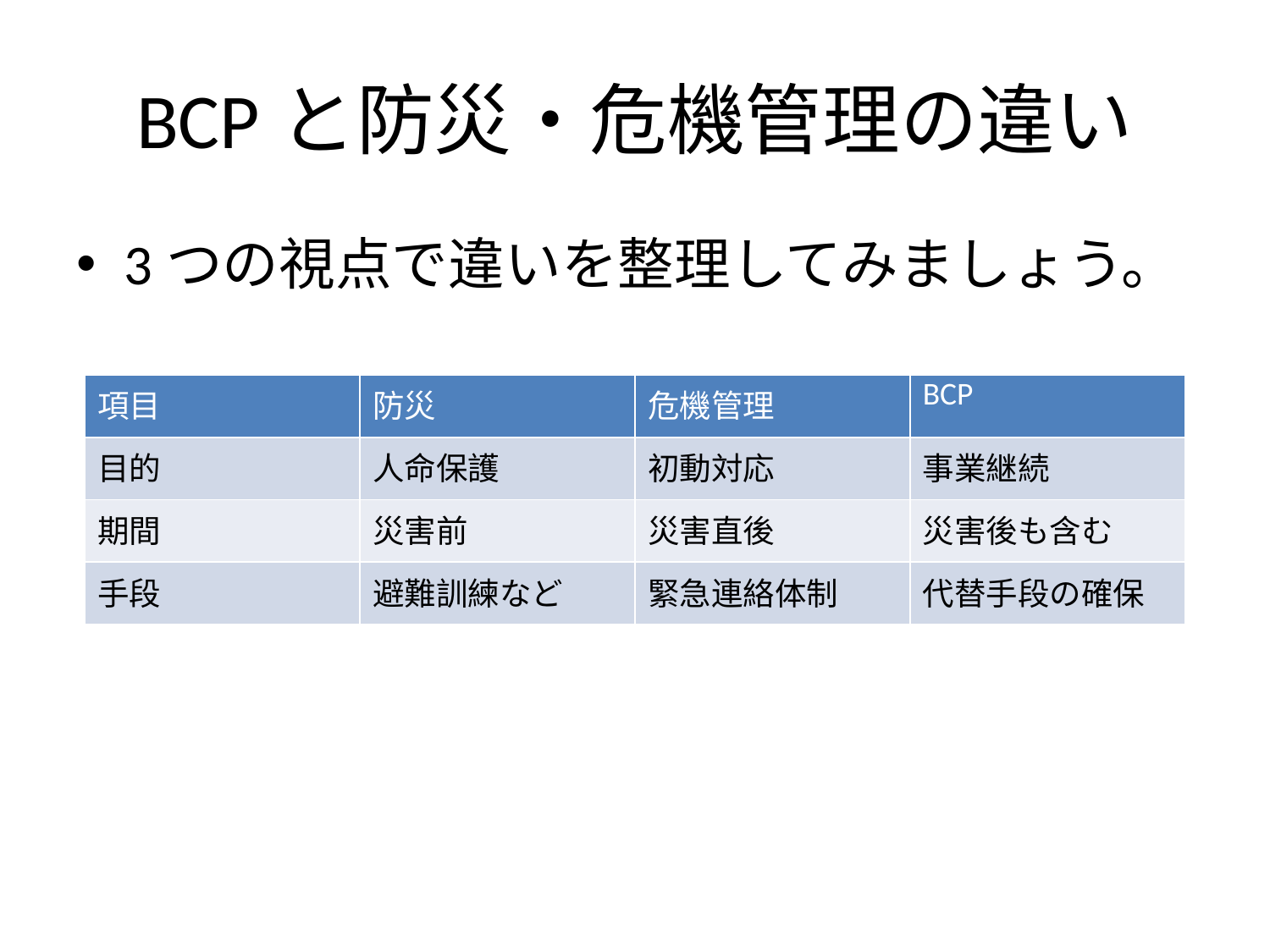

# BCPと防災・危機管理の違い
3つの視点で違いを整理してみましょう。
| 項目 | 防災 | 危機管理 | BCP |
| --- | --- | --- | --- |
| 目的 | 人命保護 | 初動対応 | 事業継続 |
| 期間 | 災害前 | 災害直後 | 災害後も含む |
| 手段 | 避難訓練など | 緊急連絡体制 | 代替手段の確保 |